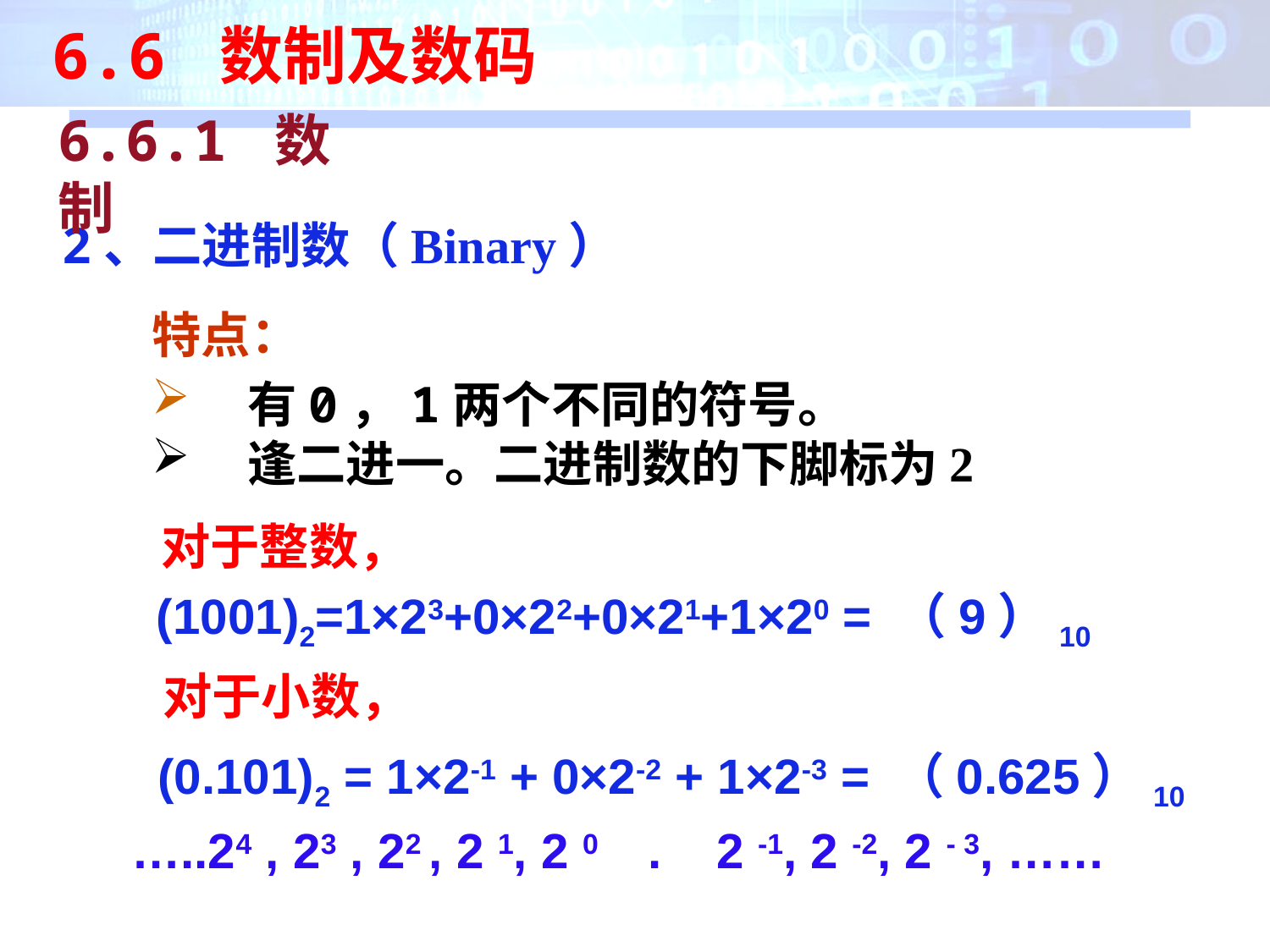

6.6 数制及数码
6.6.1 数制
2、二进制数（Binary）
特点：
    有0，1两个不同的符号。
    逢二进一。二进制数的下脚标为2
对于整数，
(1001)2=1×23+0×22+0×21+1×20 = （9）10
对于小数，
(0.101)2 = 1×2-1 + 0×2-2 + 1×2-3 = （0.625）10
…..24 , 23 , 22 , 2 1, 2 0    .    2 -1, 2 -2, 2 - 3, ……